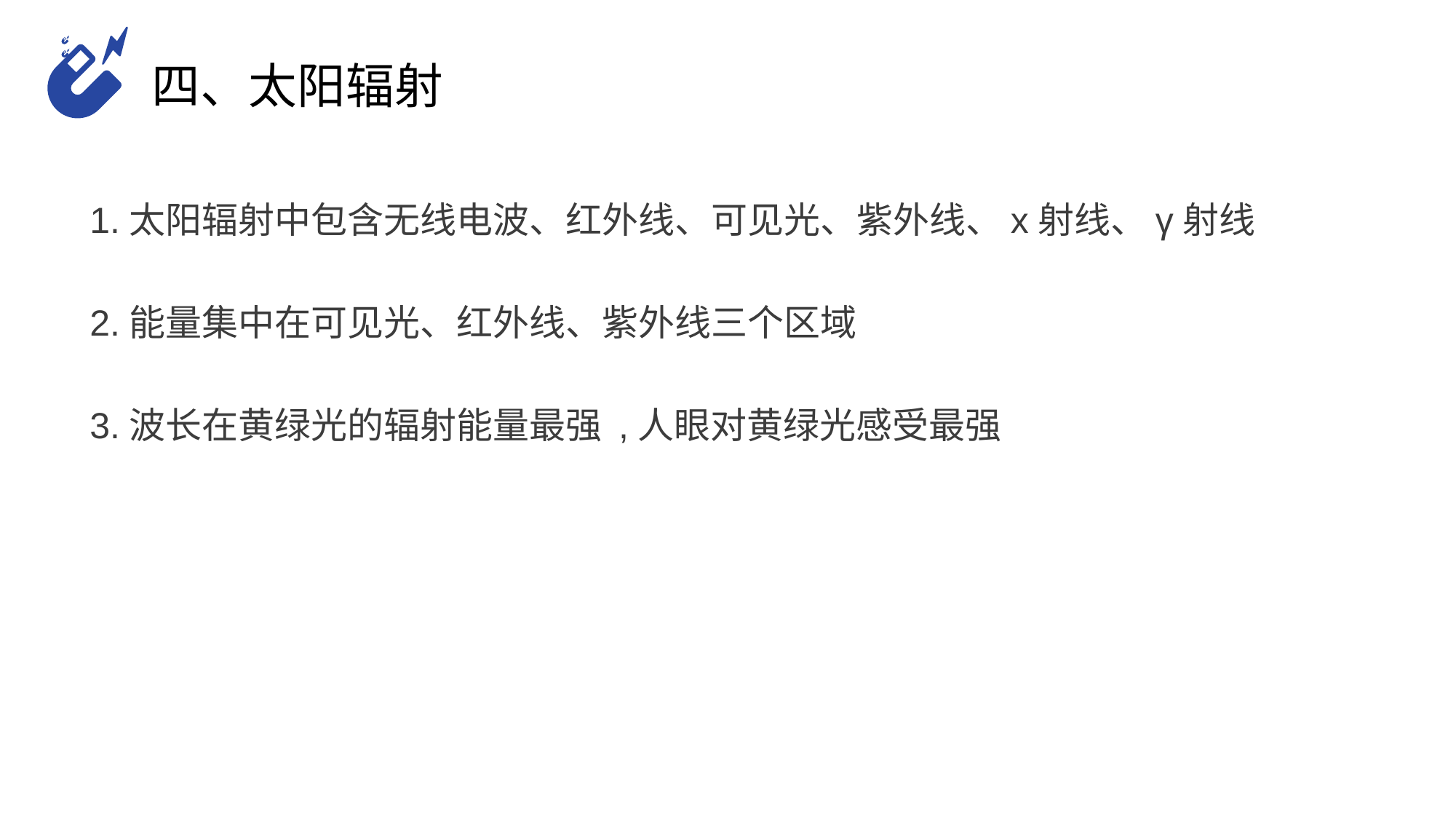

四、太阳辐射
1.太阳辐射中包含无线电波、红外线、可见光、紫外线、x射线、γ射线
2.能量集中在可见光、红外线、紫外线三个区域
3.波长在黄绿光的辐射能量最强 ,人眼对黄绿光感受最强